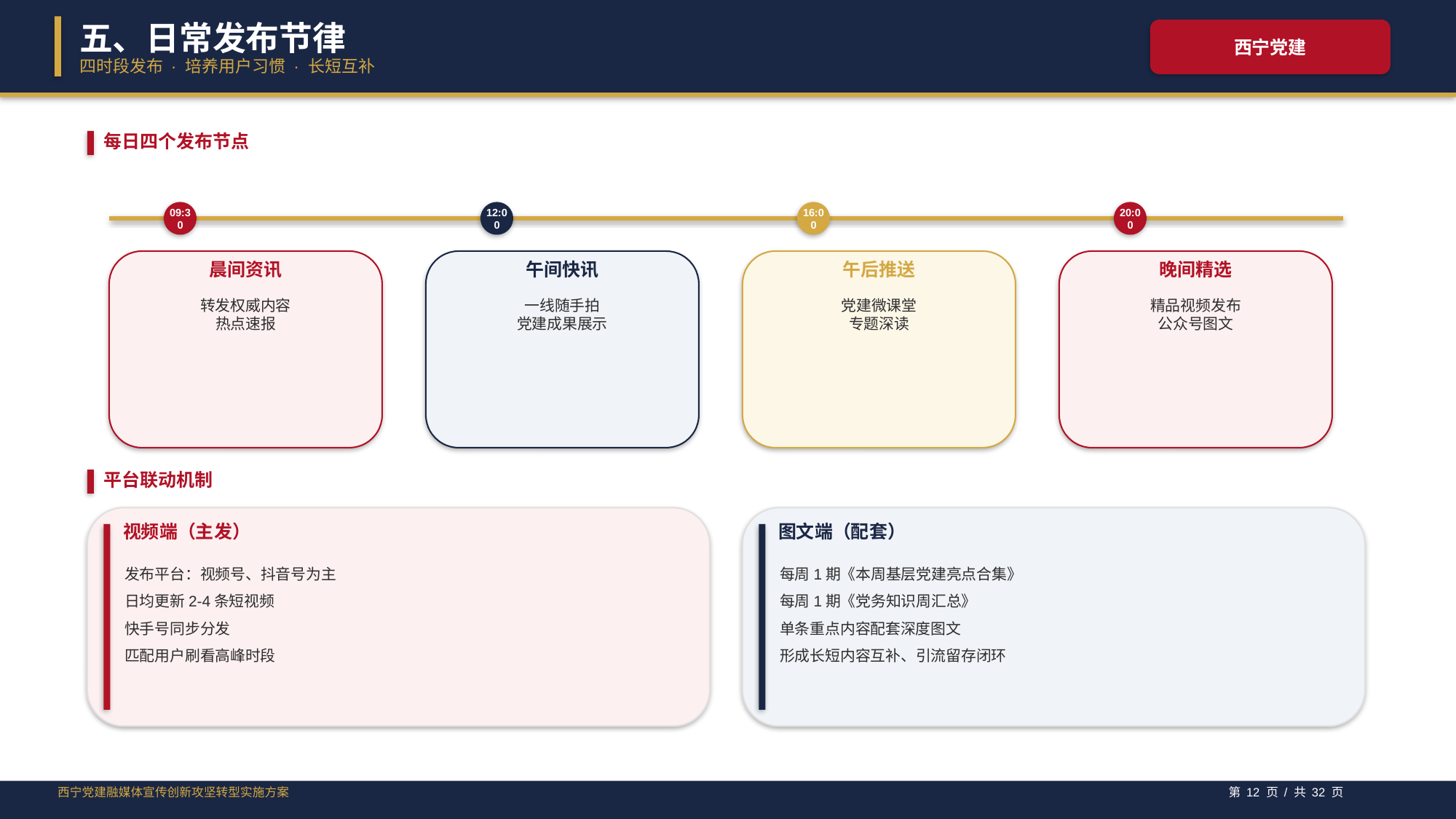

五、日常发布节律

西宁党建
四时段发布 · 培养用户习惯 · 长短互补

每日四个发布节点

09:30

12:00

16:00

20:00

晨间资讯
午间快讯
午后推送
晚间精选
转发权威内容
热点速报
一线随手拍
党建成果展示
党建微课堂
专题深读
精品视频发布
公众号图文
平台联动机制

视频端（主发）
图文端（配套）

发布平台：视频号、抖音号为主
日均更新2-4条短视频
快手号同步分发
匹配用户刷看高峰时段
每周1期《本周基层党建亮点合集》
每周1期《党务知识周汇总》
单条重点内容配套深度图文
形成长短内容互补、引流留存闭环

西宁党建融媒体宣传创新攻坚转型实施方案
第 12 页 / 共 32 页